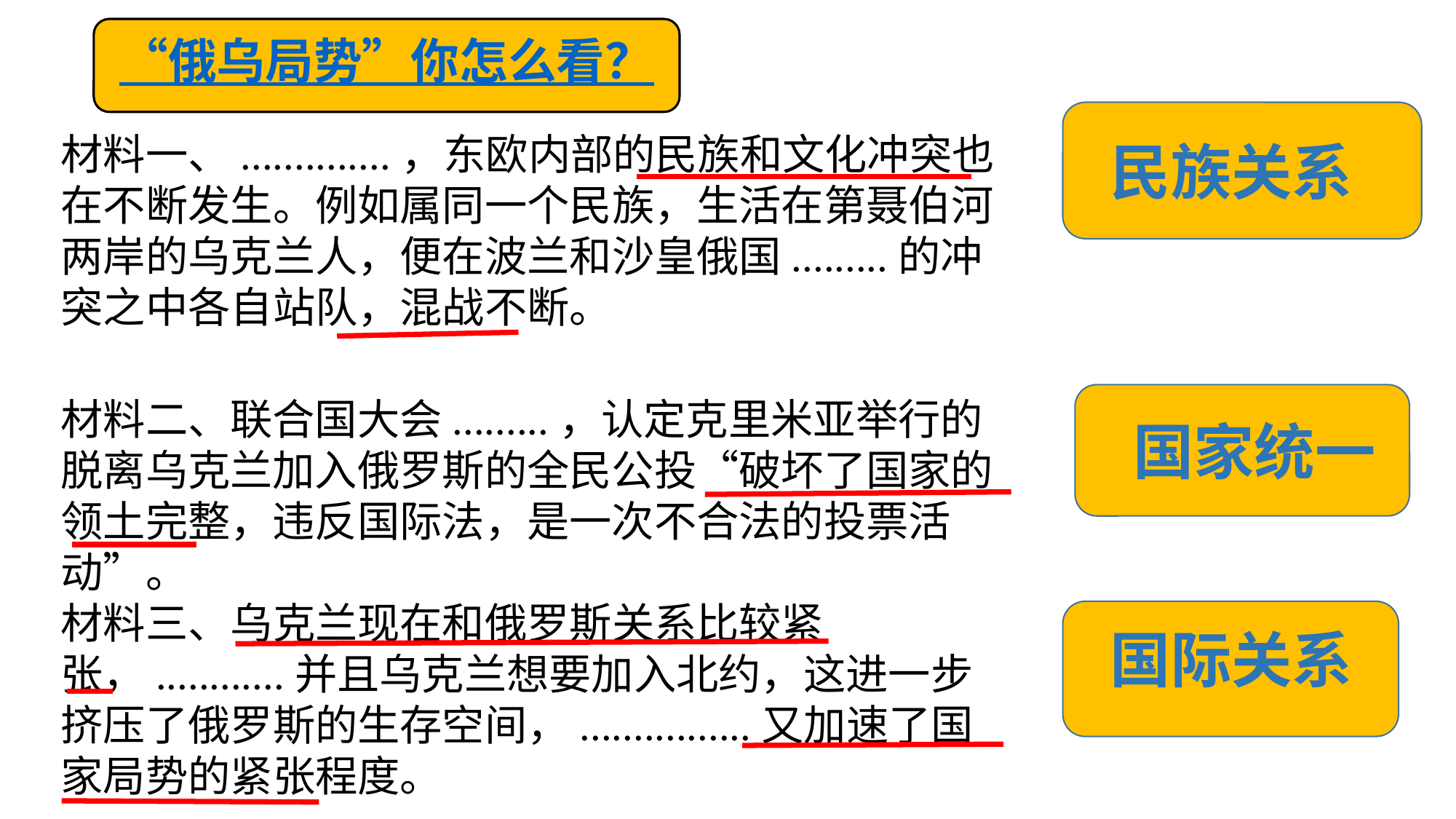

“俄乌局势”你怎么看？

材料一、..............，东欧内部的民族和文化冲突也在不断发生。例如属同一个民族，生活在第聂伯河两岸的乌克兰人，便在波兰和沙皇俄国.........的冲突之中各自站队，混战不断。
民族关系

材料二、联合国大会.........，认定克里米亚举行的脱离乌克兰加入俄罗斯的全民公投“破坏了国家的领土完整，违反国际法，是一次不合法的投票活动”。
  国家统一
材料三、乌克兰现在和俄罗斯关系比较紧张，............并且乌克兰想要加入北约，这进一步挤压了俄罗斯的生存空间，................又加速了国家局势的紧张程度。

国际关系